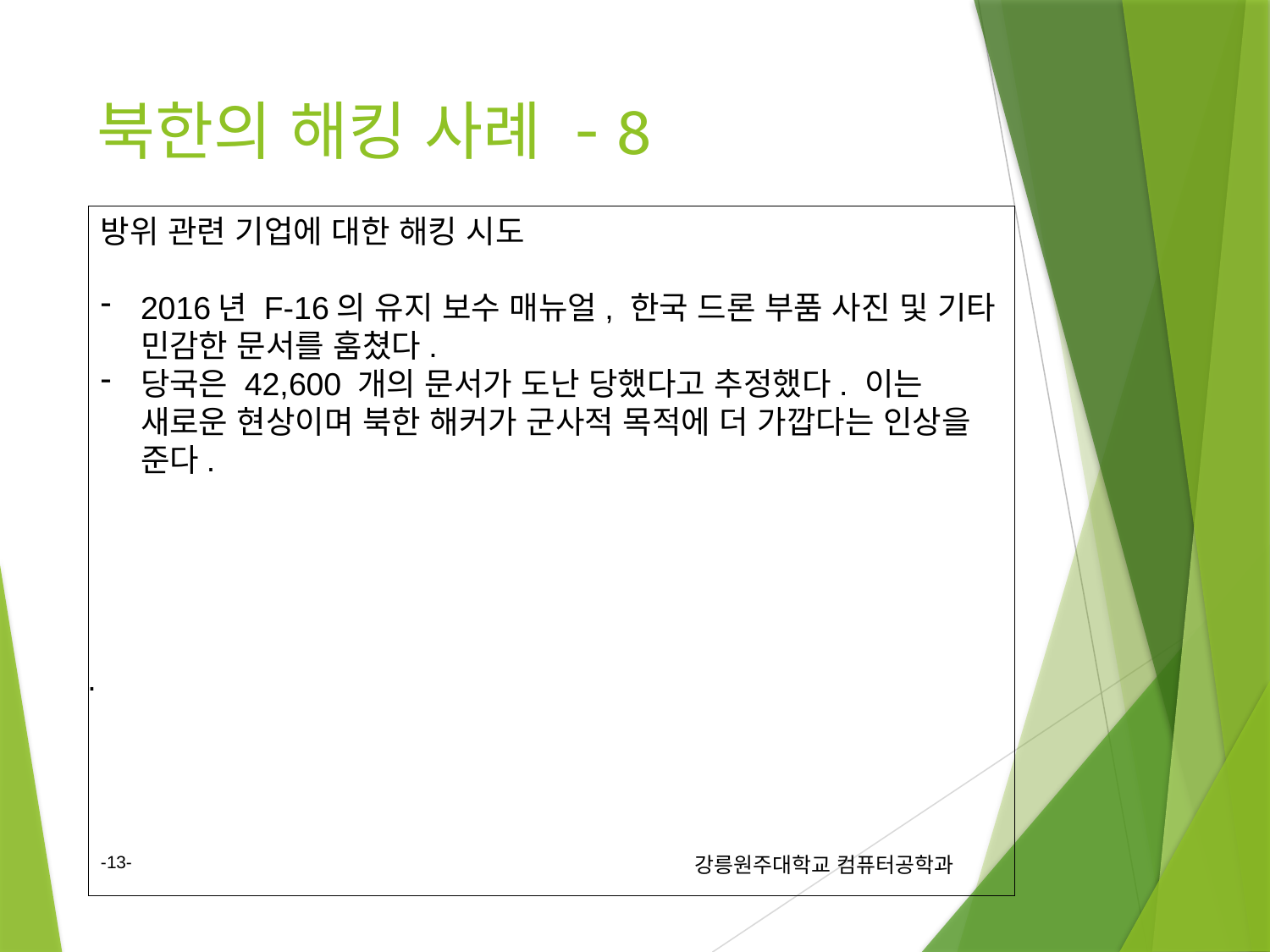

# 북한의 해킹 사례 - 8

방위 관련 기업에 대한 해킹 시도

2016년 F-16의 유지 보수 매뉴얼, 한국 드론 부품 사진 및 기타 민감한 문서를 훔쳤다.
당국은 42,600 개의 문서가 도난 당했다고 추정했다. 이는 새로운 현상이며 북한 해커가 군사적 목적에 더 가깝다는 인상을 준다.
.
13
강릉원주대학교 컴퓨터공학과